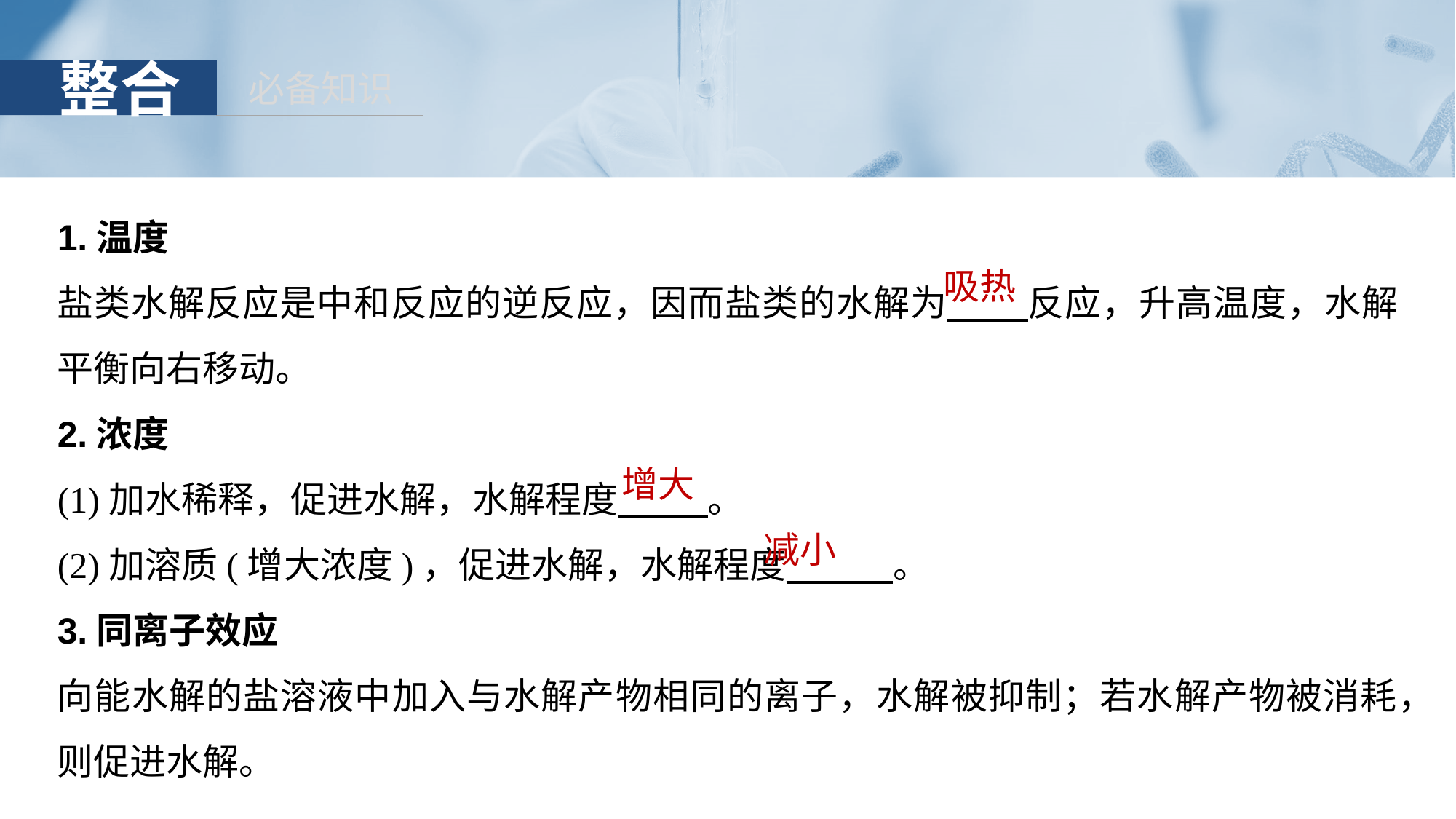

1.温度
盐类水解反应是中和反应的逆反应，因而盐类的水解为         反应，升高温度，水解平衡向右移动。
2.浓度
(1)加水稀释，促进水解，水解程度           。
(2)加溶质(增大浓度)，促进水解，水解程度             。
3.同离子效应
向能水解的盐溶液中加入与水解产物相同的离子，水解被抑制；若水解产物被消耗，则促进水解。
吸热
增大
减小